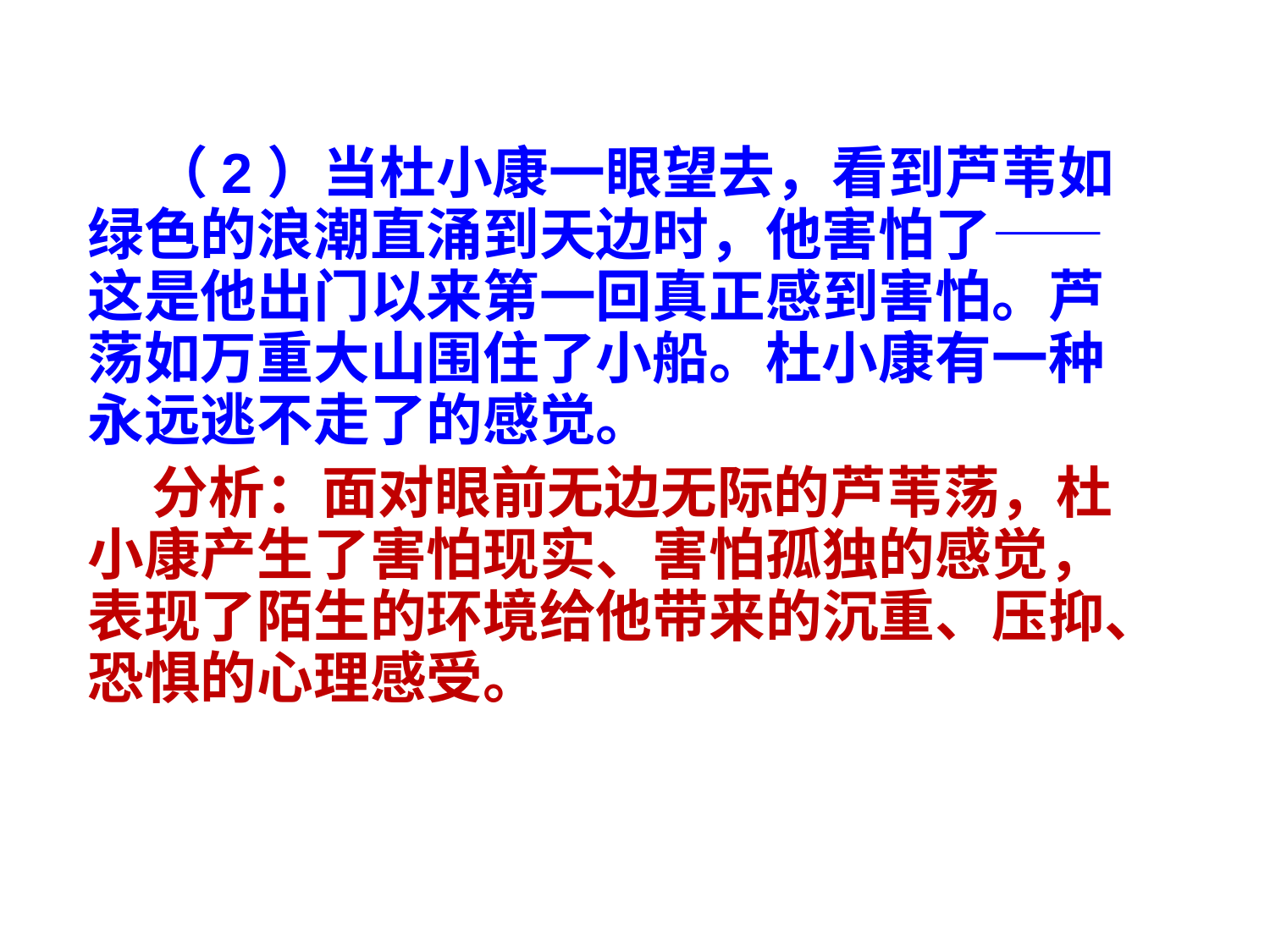

（2）当杜小康一眼望去，看到芦苇如绿色的浪潮直涌到天边时，他害怕了——这是他出门以来第一回真正感到害怕。芦荡如万重大山围住了小船。杜小康有一种永远逃不走了的感觉。
    分析：面对眼前无边无际的芦苇荡，杜小康产生了害怕现实、害怕孤独的感觉，表现了陌生的环境给他带来的沉重、压抑、恐惧的心理感受。